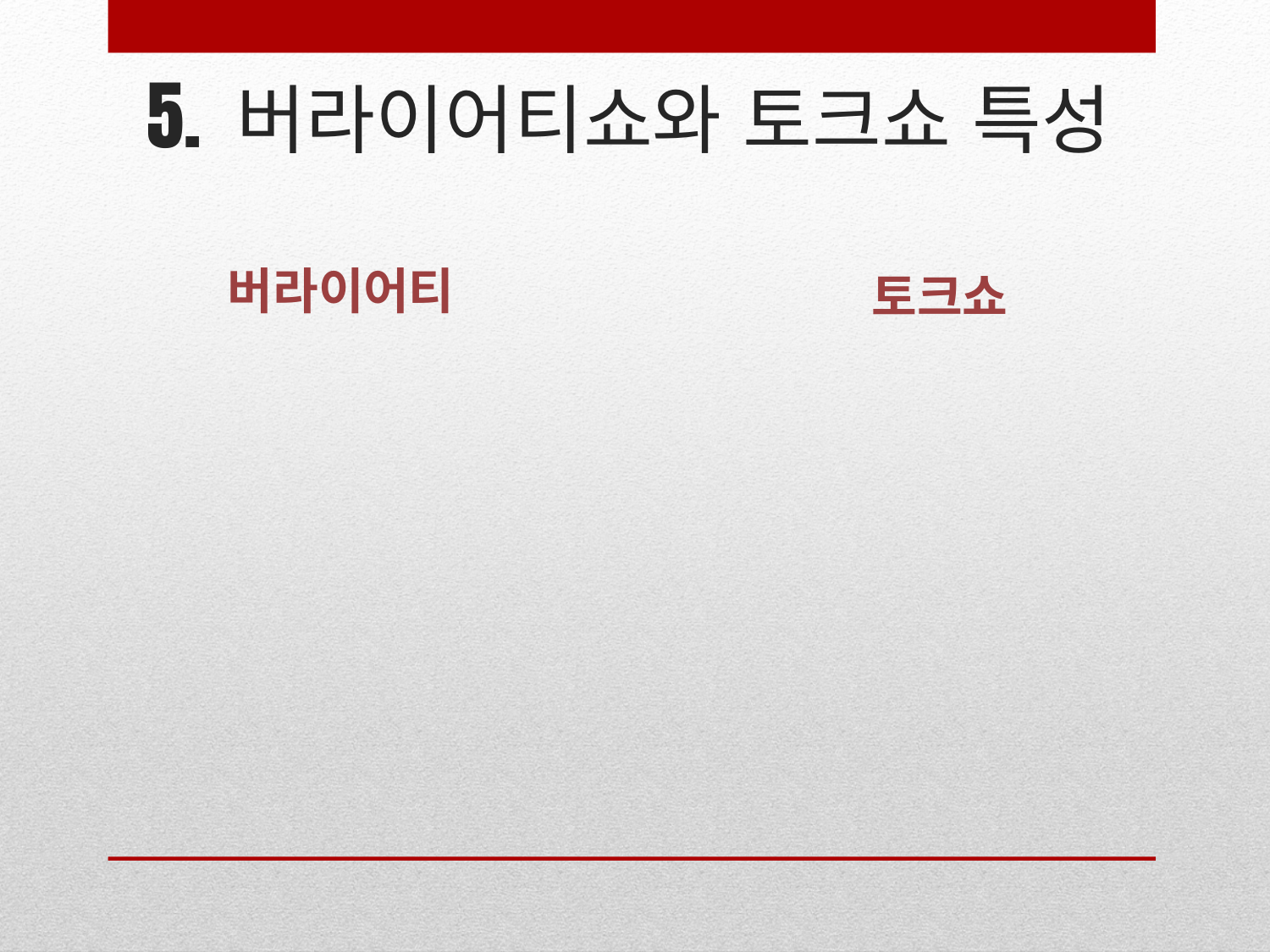

# 5. 버라이어티쇼와 토크쇼 특성
버라이어티
토크쇼